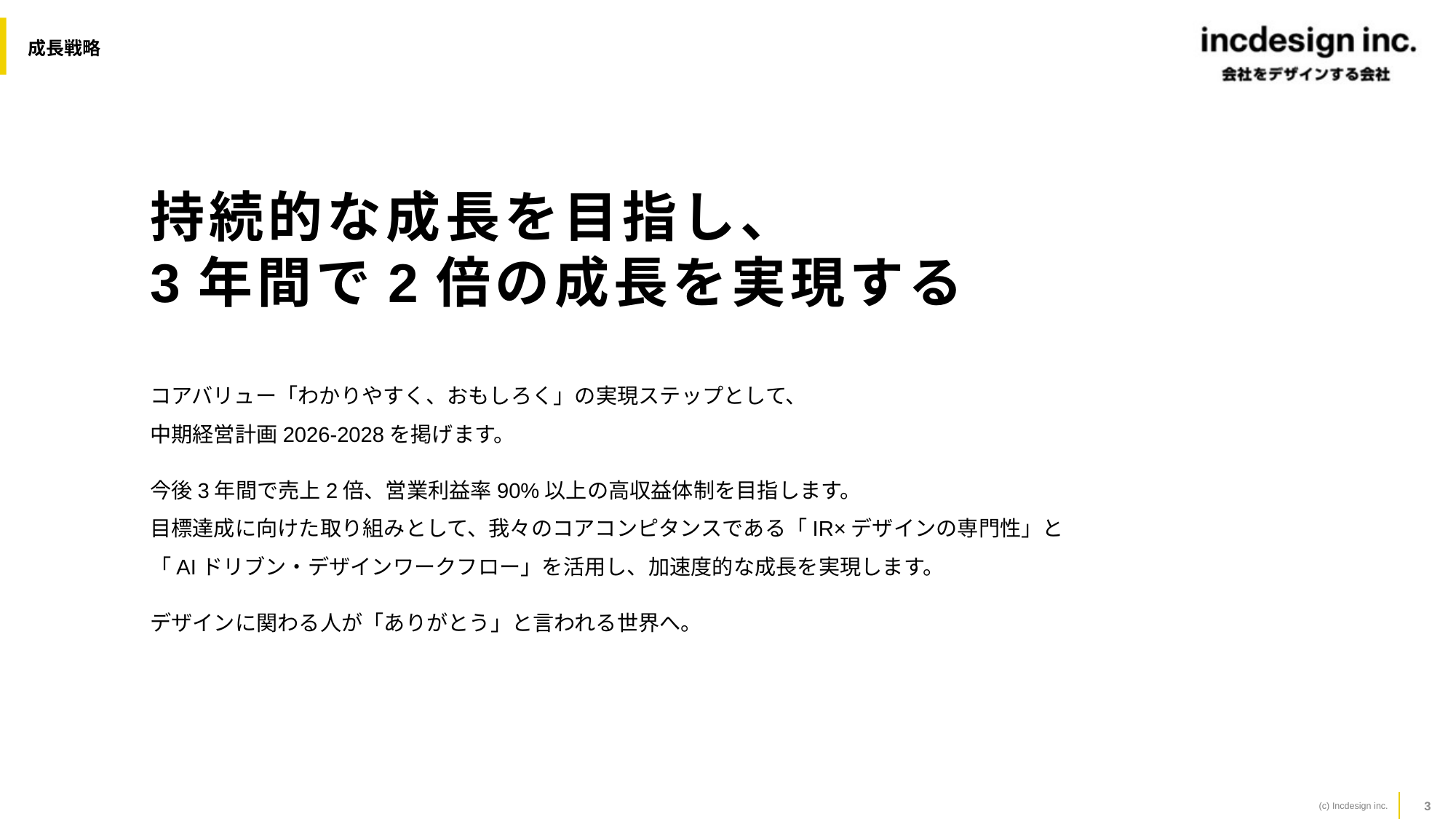

成長戦略
持続的な成長を目指し、
3年間で2倍の成長を実現する

コアバリュー「わかりやすく、おもしろく」の実現ステップとして、
中期経営計画2026-2028を掲げます。
今後3年間で売上2倍、営業利益率90%以上の高収益体制を目指します。
目標達成に向けた取り組みとして、我々のコアコンピタンスである「IR×デザインの専門性」と
「AIドリブン・デザインワークフロー」を活用し、加速度的な成長を実現します。
デザインに関わる人が「ありがとう」と言われる世界へ。